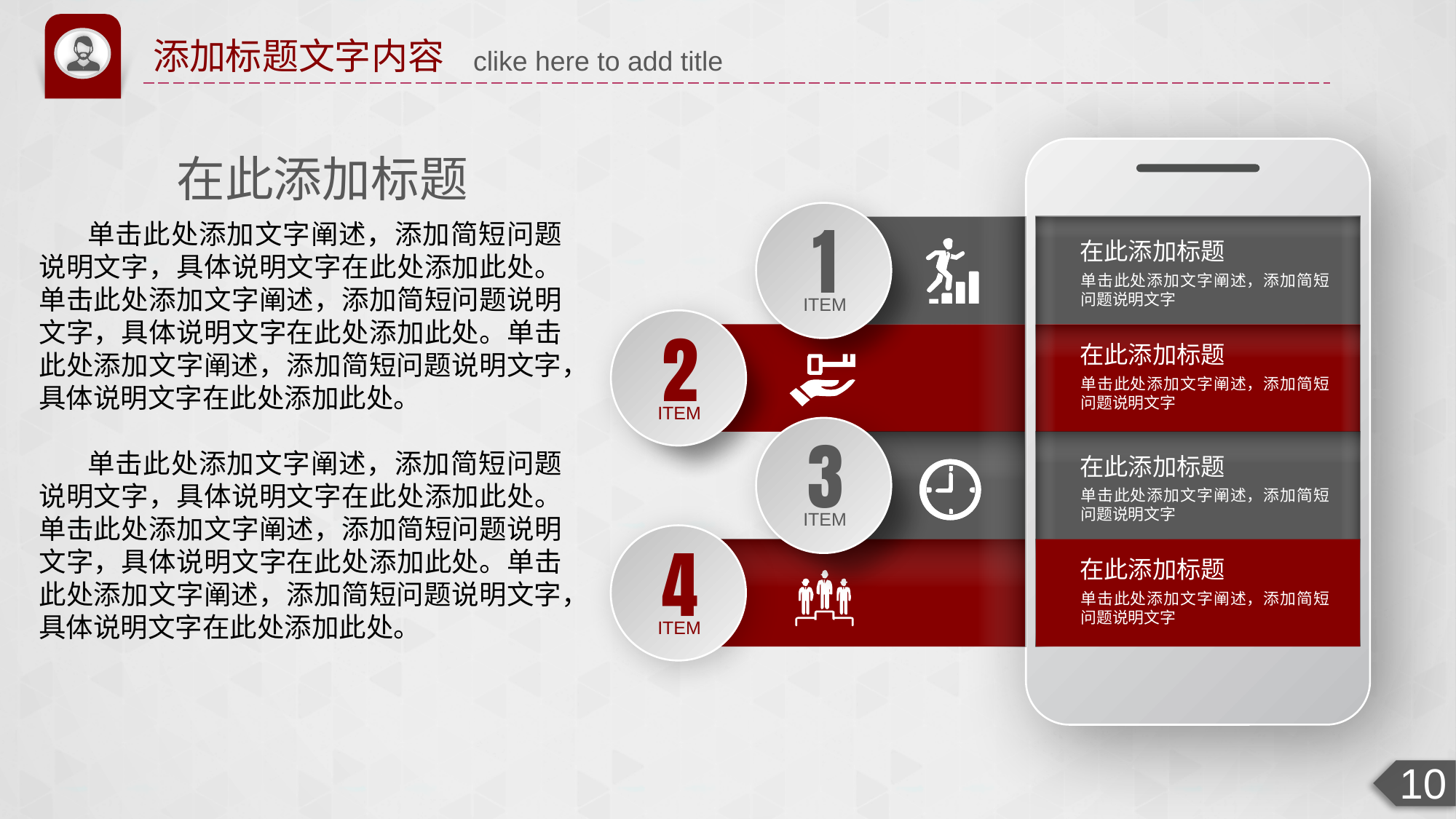

在此添加标题
      单击此处添加文字阐述，添加简短问题说明文字，具体说明文字在此处添加此处。单击此处添加文字阐述，添加简短问题说明文字，具体说明文字在此处添加此处。单击此处添加文字阐述，添加简短问题说明文字，具体说明文字在此处添加此处。

      单击此处添加文字阐述，添加简短问题说明文字，具体说明文字在此处添加此处。单击此处添加文字阐述，添加简短问题说明文字，具体说明文字在此处添加此处。单击此处添加文字阐述，添加简短问题说明文字，具体说明文字在此处添加此处。

1
ITEM

在此添加标题
单击此处添加文字阐述，添加简短问题说明文字

2
ITEM

在此添加标题
单击此处添加文字阐述，添加简短问题说明文字

3
ITEM

在此添加标题
单击此处添加文字阐述，添加简短问题说明文字

4
ITEM

在此添加标题
单击此处添加文字阐述，添加简短问题说明文字